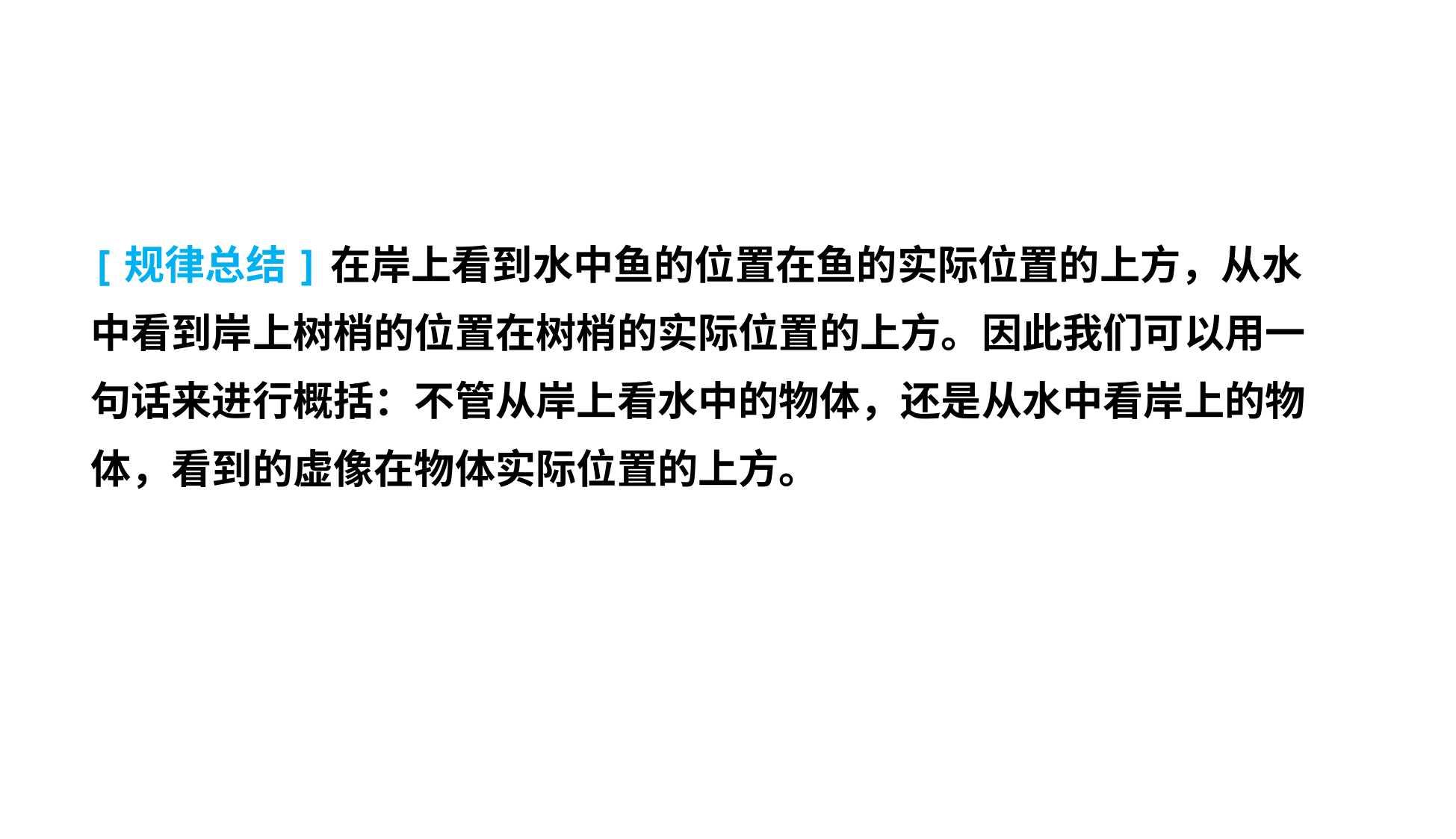

[规律总结]在岸上看到水中鱼的位置在鱼的实际位置的上方，从水中看到岸上树梢的位置在树梢的实际位置的上方。因此我们可以用一句话来进行概括：不管从岸上看水中的物体，还是从水中看岸上的物体，看到的虚像在物体实际位置的上方。